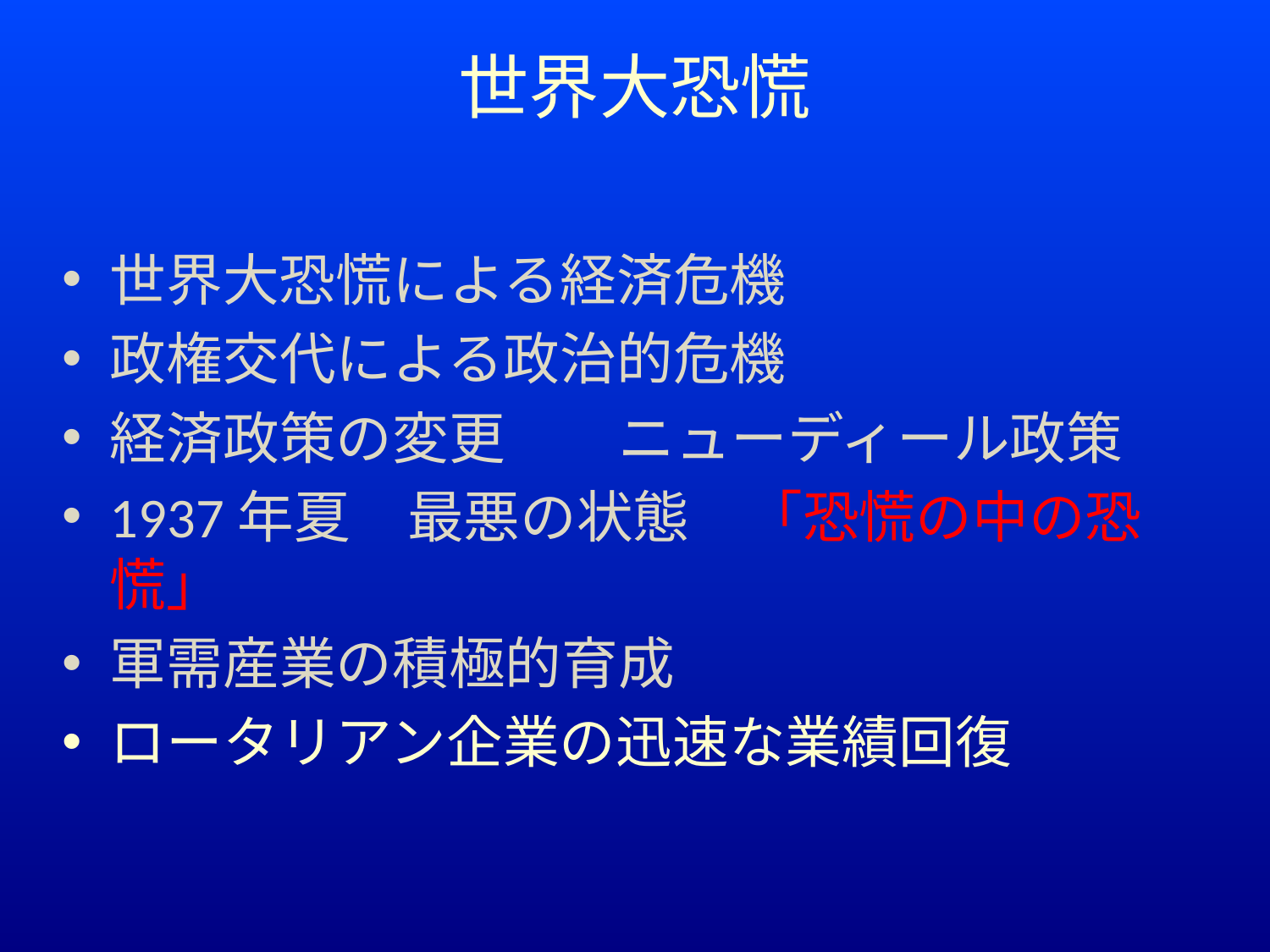

# 世界大恐慌
世界大恐慌による経済危機
政権交代による政治的危機
経済政策の変更　　ニューディール政策
1937年夏　最悪の状態　「恐慌の中の恐慌」
軍需産業の積極的育成
ロータリアン企業の迅速な業績回復